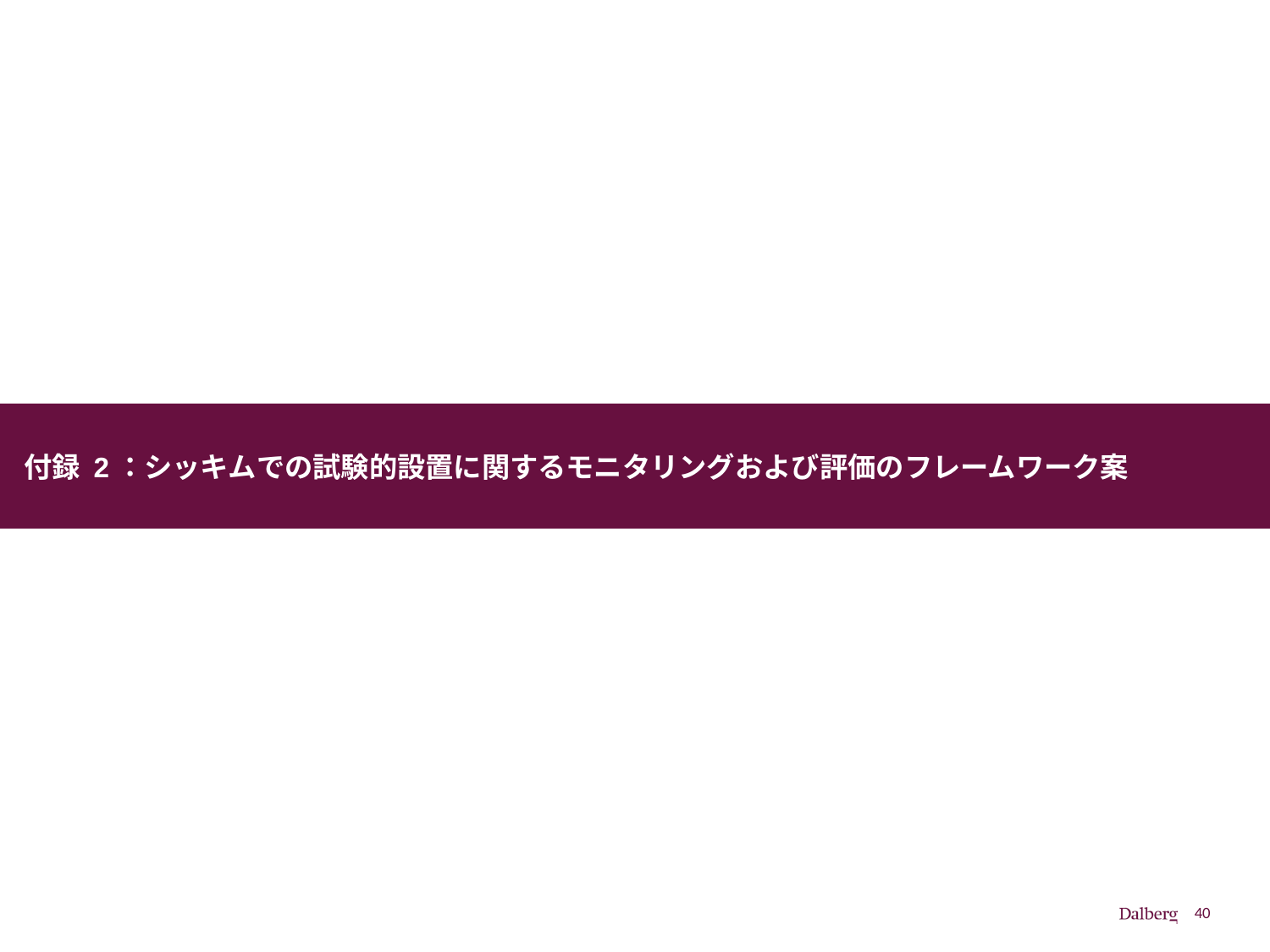

# Agenda
付録 2：シッキムでの試験的設置に関するモニタリングおよび評価のフレームワーク案